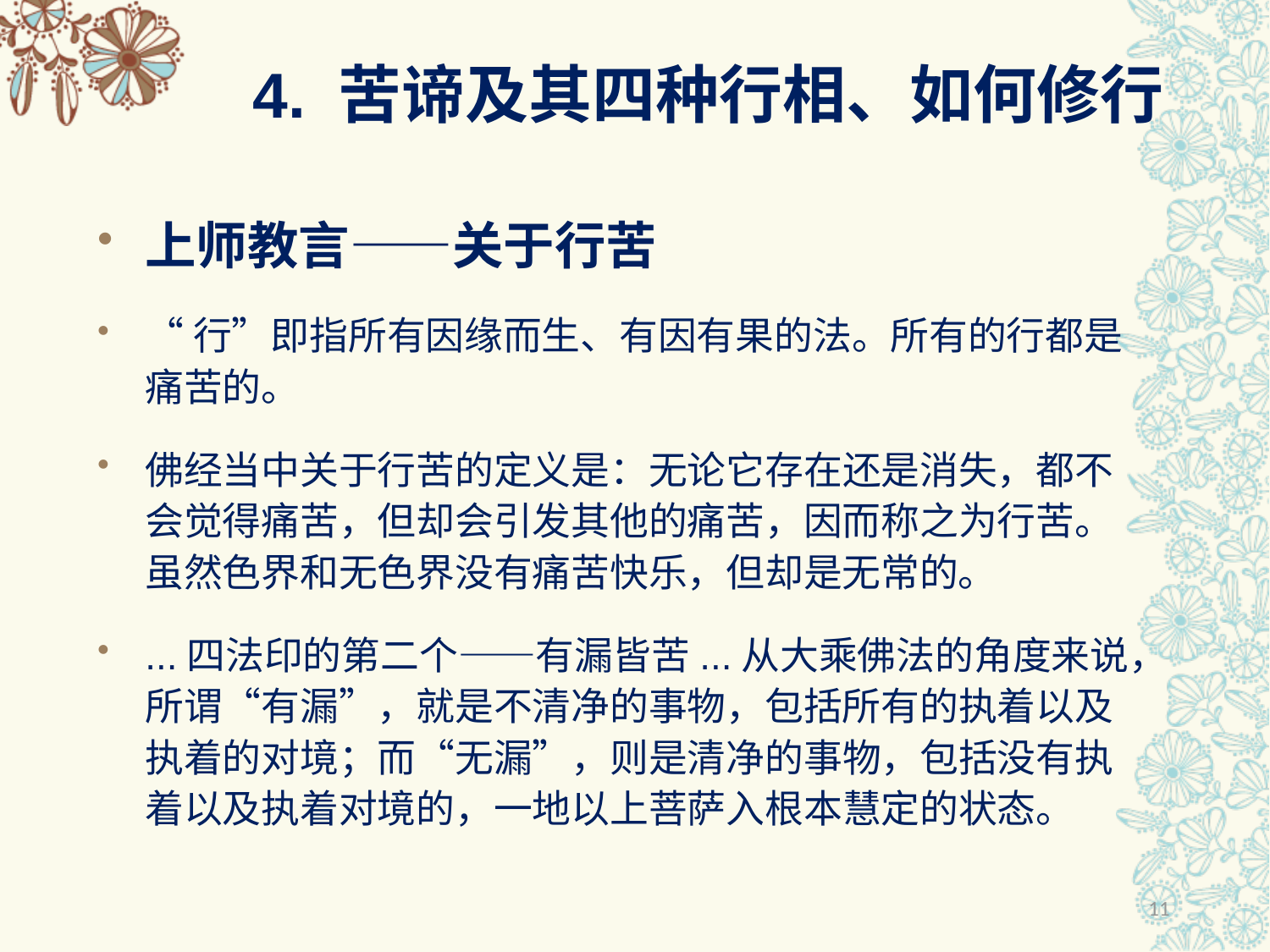

# 4. 苦谛及其四种行相、如何修行
上师教言——关于行苦
“行”即指所有因缘而生、有因有果的法。所有的行都是痛苦的。
佛经当中关于行苦的定义是：无论它存在还是消失，都不会觉得痛苦，但却会引发其他的痛苦，因而称之为行苦。虽然色界和无色界没有痛苦快乐，但却是无常的。
...四法印的第二个——有漏皆苦...从大乘佛法的角度来说，所谓“有漏”，就是不清净的事物，包括所有的执着以及执着的对境；而“无漏”，则是清净的事物，包括没有执着以及执着对境的，一地以上菩萨入根本慧定的状态。

11